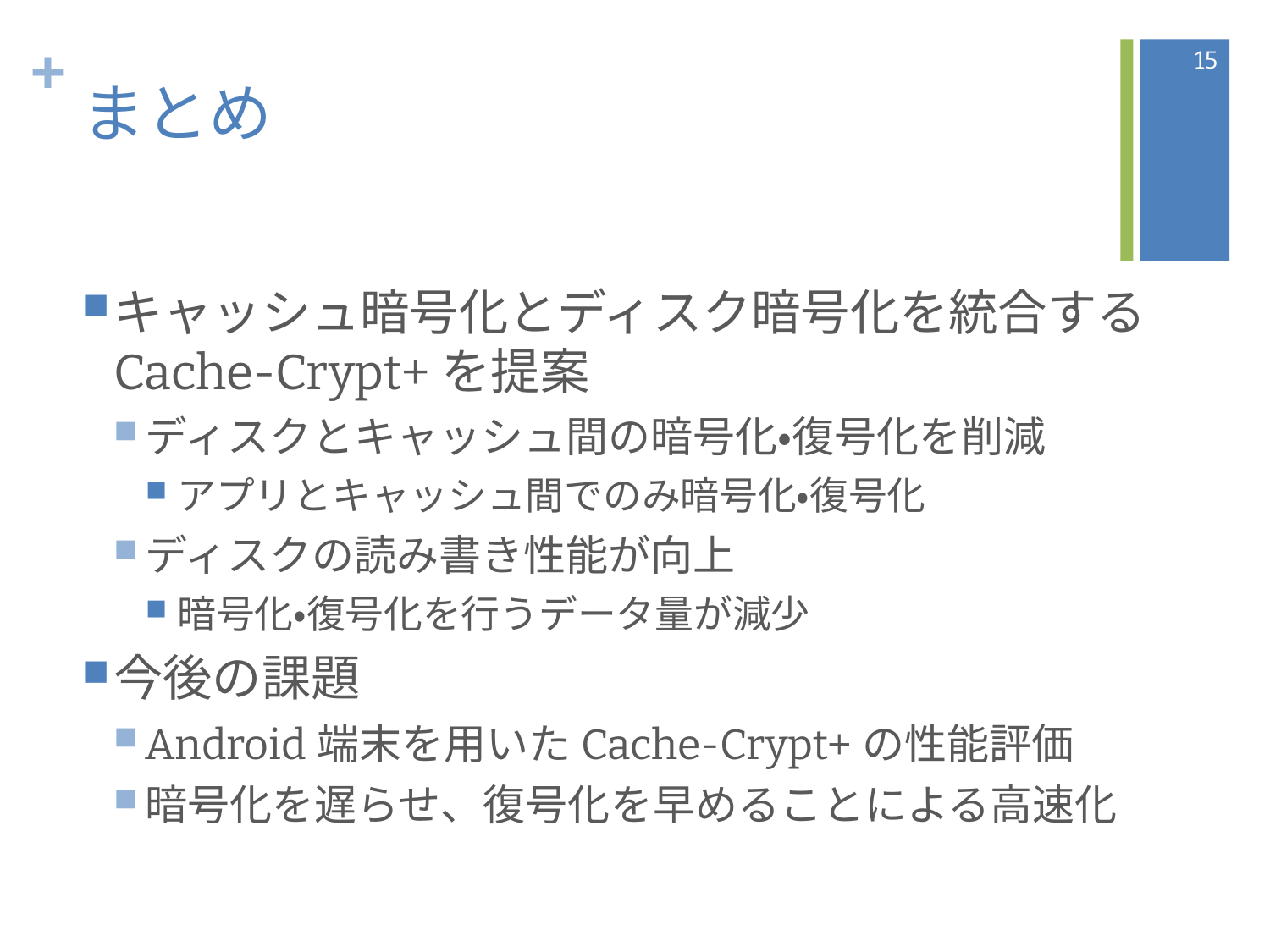

15
# まとめ
キャッシュ暗号化とディスク暗号化を統合するCache-Crypt+を提案
ディスクとキャッシュ間の暗号化・復号化を削減
アプリとキャッシュ間でのみ暗号化・復号化
ディスクの読み書き性能が向上
暗号化・復号化を行うデータ量が減少
今後の課題
Android端末を用いたCache-Crypt+の性能評価
暗号化を遅らせ、復号化を早めることによる高速化